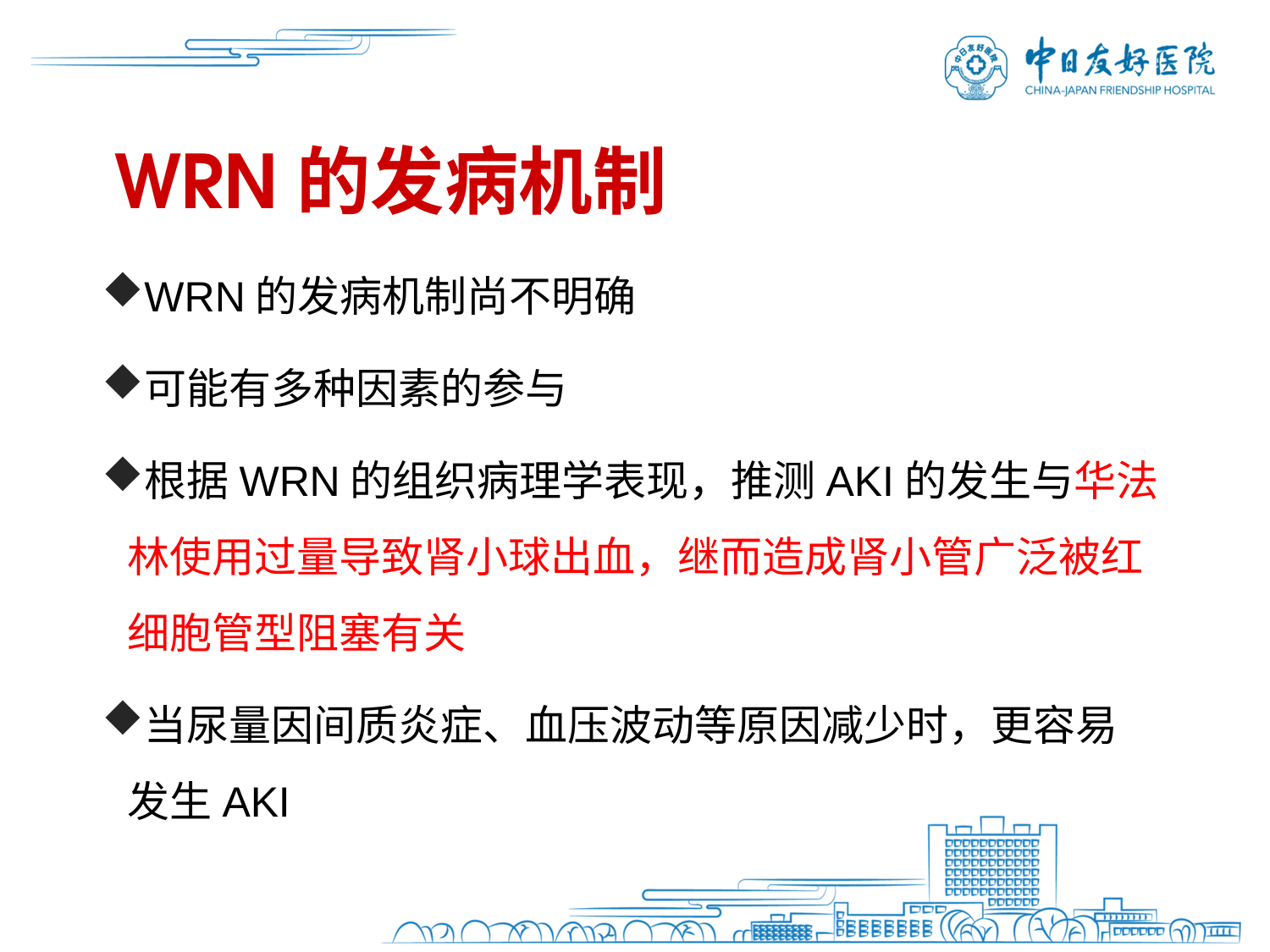

# WRN的发病机制
WRN的发病机制尚不明确
可能有多种因素的参与
根据WRN的组织病理学表现，推测AKI的发生与华法林使用过量导致肾小球出血，继而造成肾小管广泛被红细胞管型阻塞有关
当尿量因间质炎症、血压波动等原因减少时，更容易发生AKI